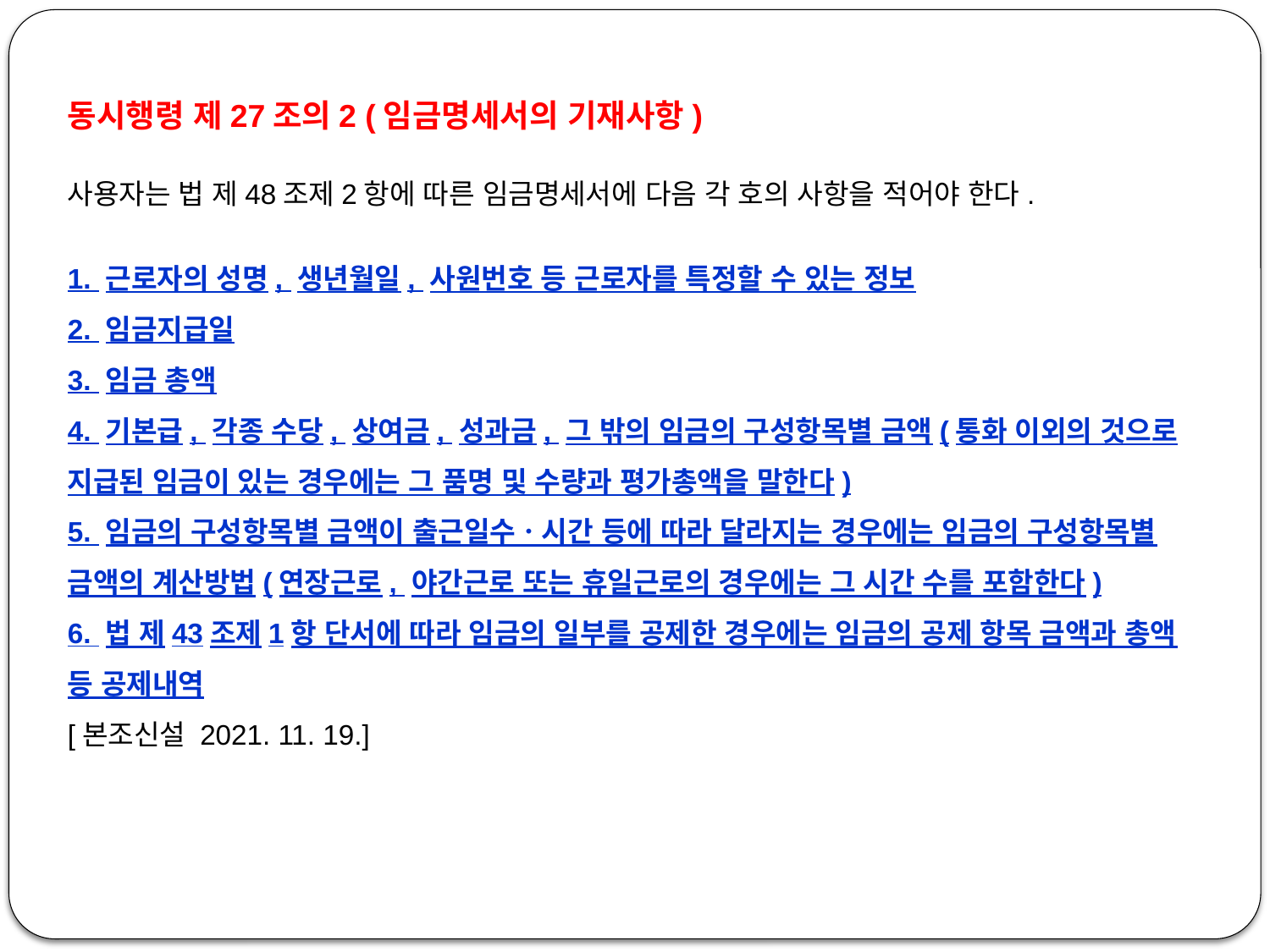

동시행령 제27조의2 (임금명세서의 기재사항)

사용자는 법 제48조제2항에 따른 임금명세서에 다음 각 호의 사항을 적어야 한다.

1. 근로자의 성명, 생년월일, 사원번호 등 근로자를 특정할 수 있는 정보
2. 임금지급일
3. 임금 총액
4. 기본급, 각종 수당, 상여금, 성과금, 그 밖의 임금의 구성항목별 금액(통화 이외의 것으로 지급된 임금이 있는 경우에는 그 품명 및 수량과 평가총액을 말한다)
5. 임금의 구성항목별 금액이 출근일수ㆍ시간 등에 따라 달라지는 경우에는 임금의 구성항목별 금액의 계산방법(연장근로, 야간근로 또는 휴일근로의 경우에는 그 시간 수를 포함한다)
6. 법 제43조제1항 단서에 따라 임금의 일부를 공제한 경우에는 임금의 공제 항목 금액과 총액 등 공제내역
[본조신설 2021. 11. 19.]